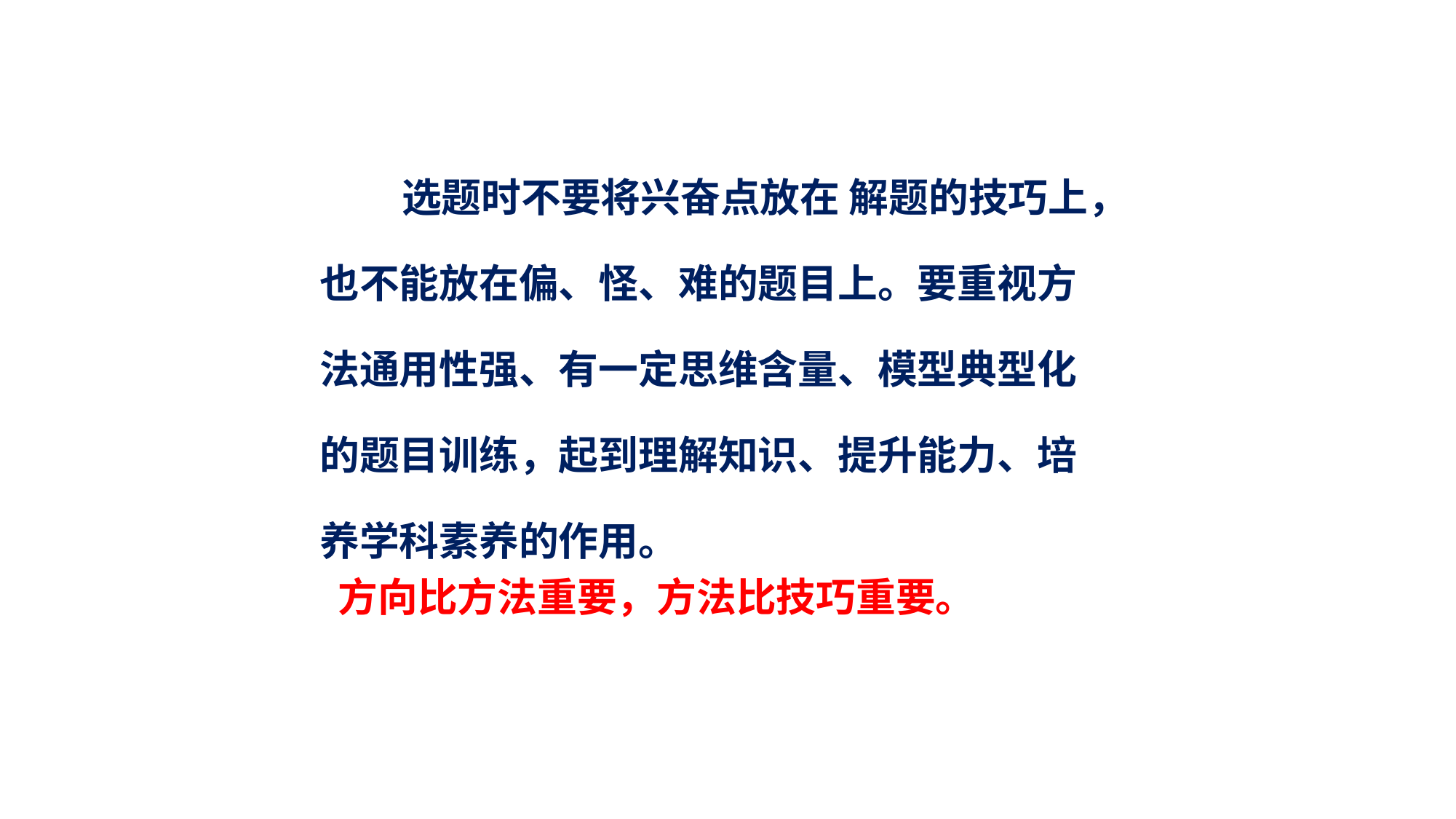

选题时不要将兴奋点放在 解题的技巧上，
    也不能放在偏、怪、难的题目上。要重视方
    法通用性强、有一定思维含量、模型典型化
    的题目训练，起到理解知识、提升能力、培
    养学科素养的作用。
      方向比方法重要，方法比技巧重要。